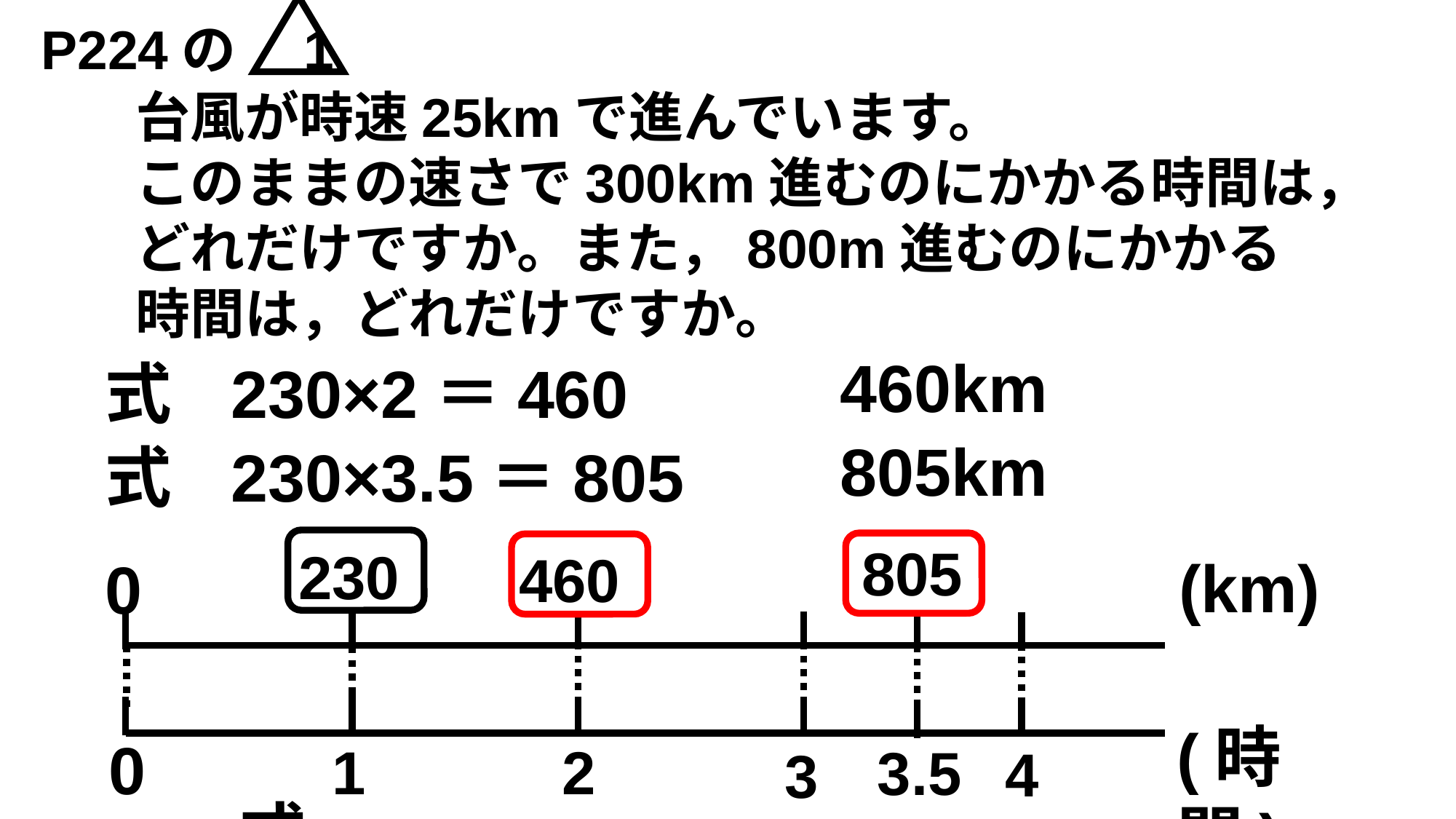

P224の　1
台風が時速25kmで進んでいます。
このままの速さで300km進むのにかかる時間は，どれだけですか。また，800m進むのにかかる時間は，どれだけですか。
460km
230×2＝460
式
805km
230×3.5＝805
式

805

230

460
(km)
0
(時間)
0
1
2
3.5
4
3
式